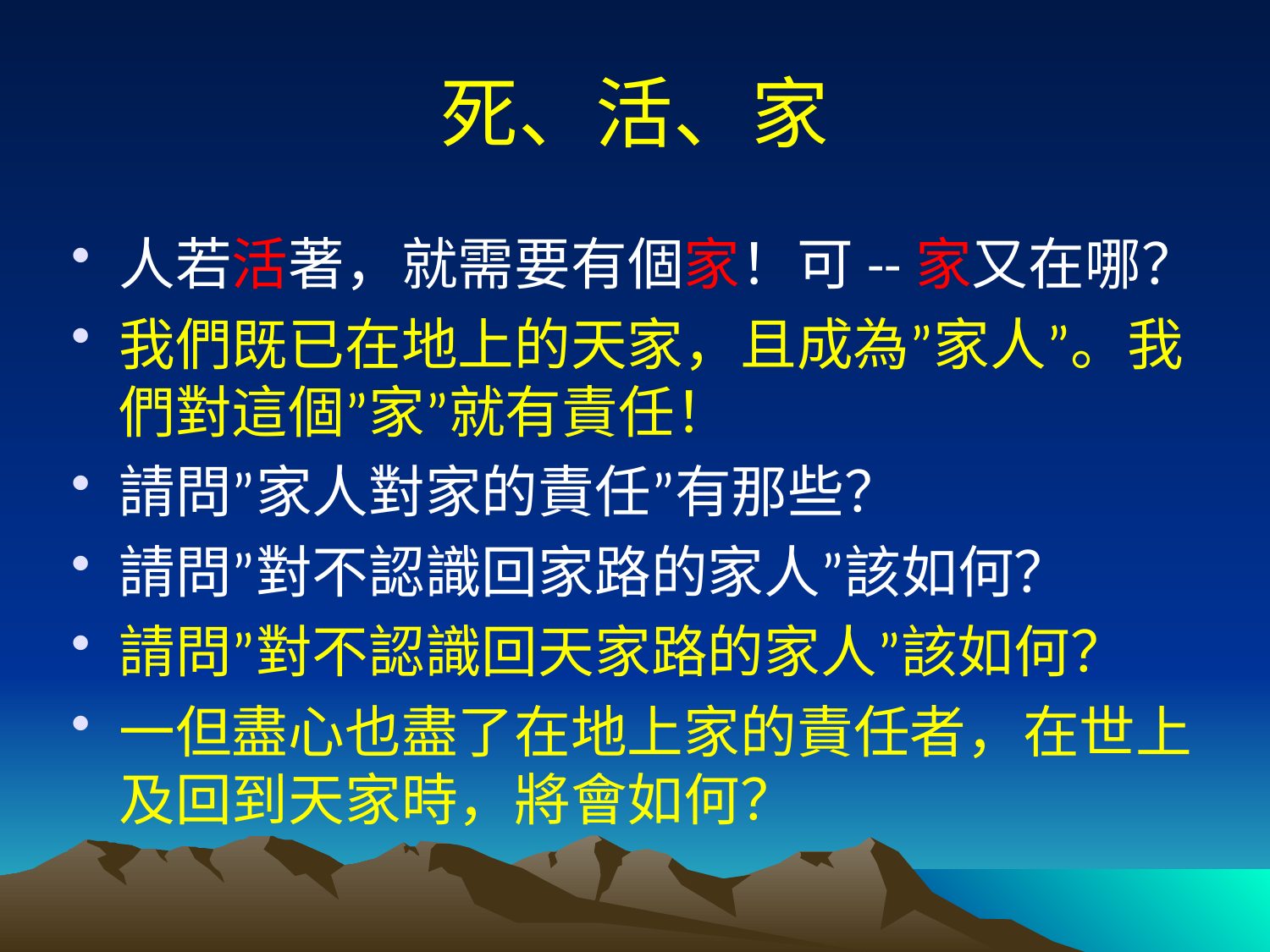

# 死、活、家
人若活著，就需要有個家！可--家又在哪？
我們既已在地上的天家，且成為”家人”。我們對這個”家”就有責任！
請問”家人對家的責任”有那些？
請問”對不認識回家路的家人”該如何？
請問”對不認識回天家路的家人”該如何？
一但盡心也盡了在地上家的責任者，在世上及回到天家時，將會如何？